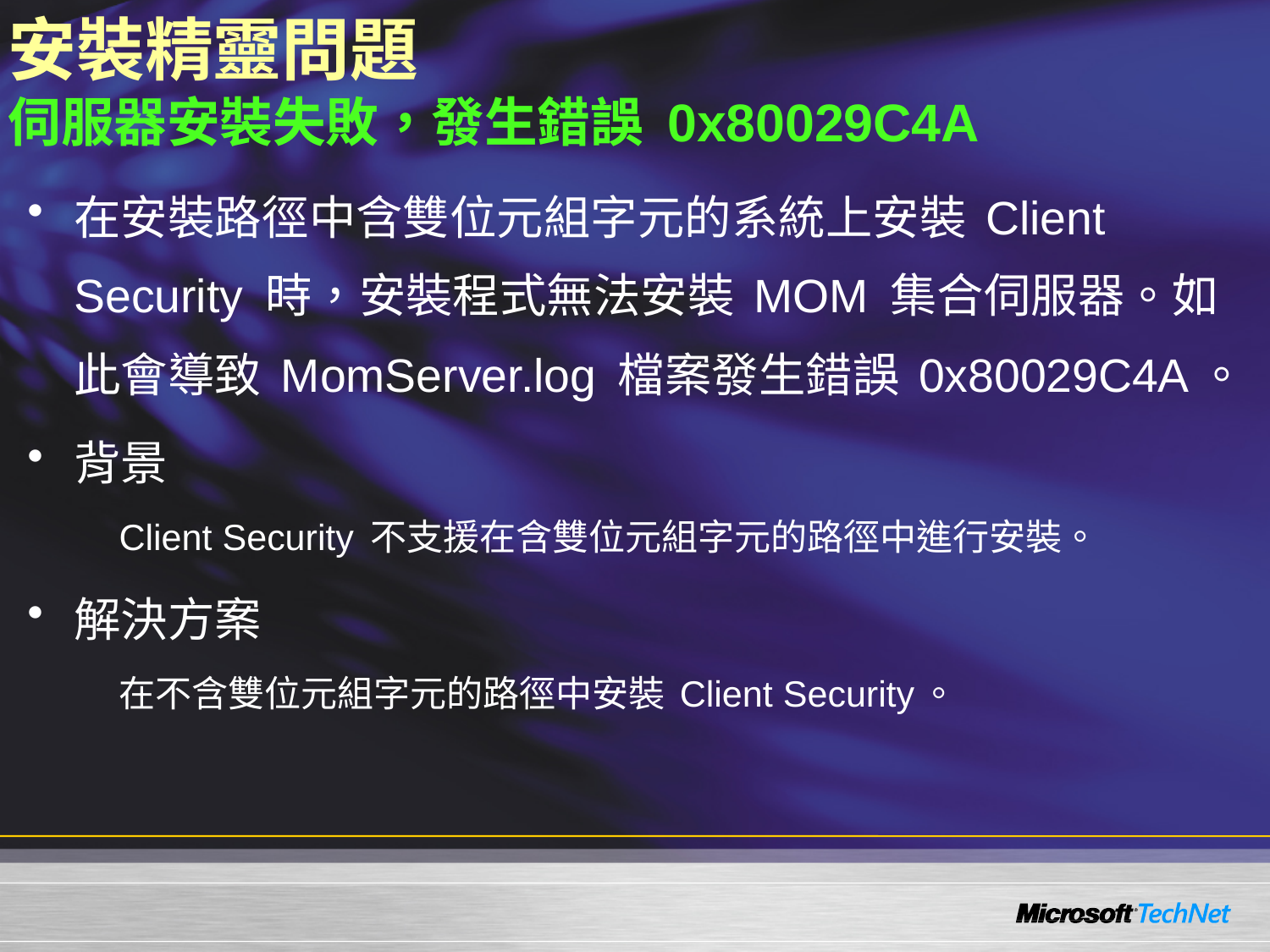

# 安裝精靈問題 伺服器安裝失敗，發生錯誤 0x80029C4A
在安裝路徑中含雙位元組字元的系統上安裝 Client Security 時，安裝程式無法安裝 MOM 集合伺服器。如此會導致 MomServer.log 檔案發生錯誤 0x80029C4A。
背景
Client Security 不支援在含雙位元組字元的路徑中進行安裝。
解決方案
在不含雙位元組字元的路徑中安裝 Client Security。